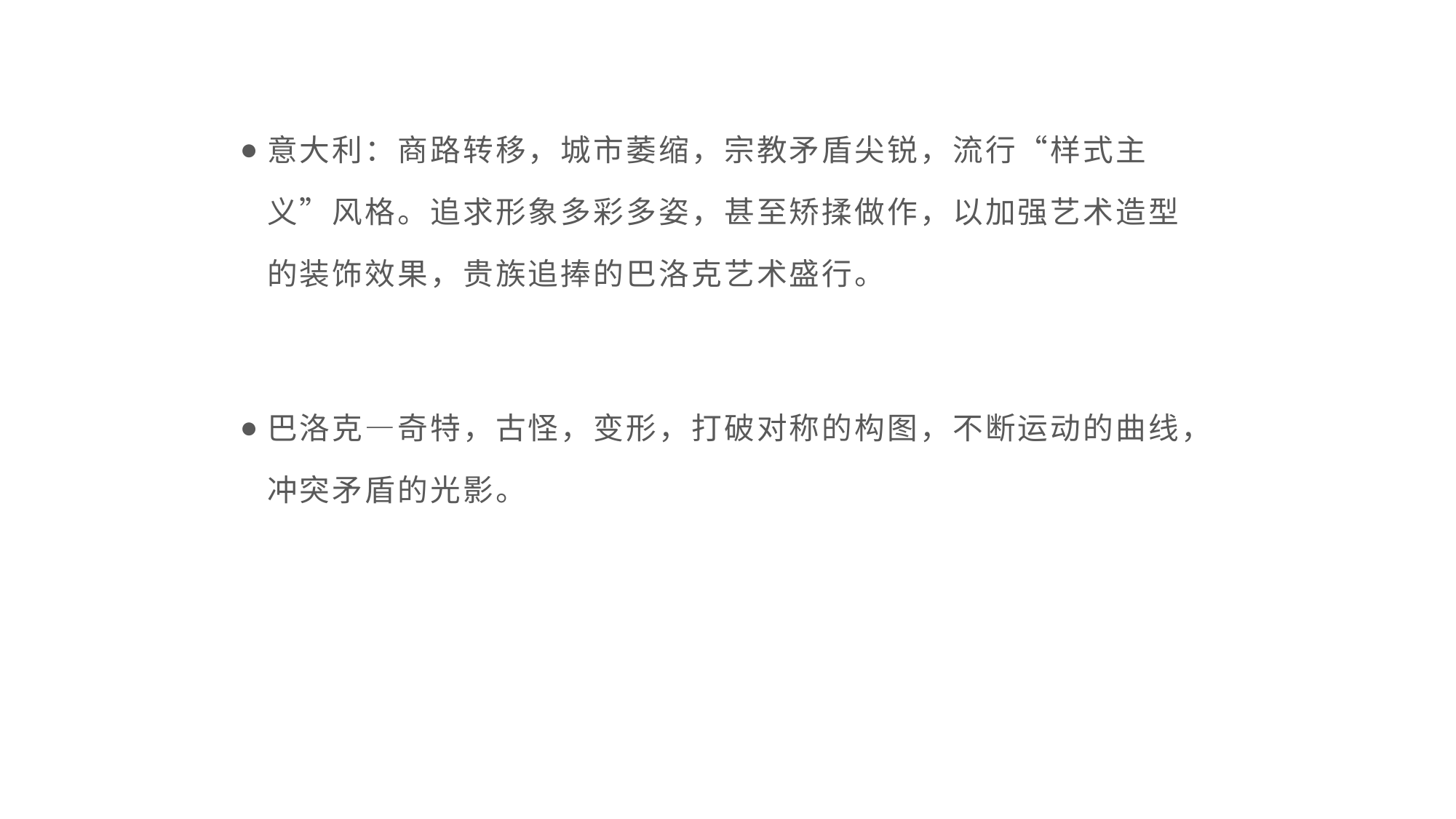

意大利：商路转移，城市萎缩，宗教矛盾尖锐，流行“样式主义”风格。追求形象多彩多姿，甚至矫揉做作，以加强艺术造型的装饰效果，贵族追捧的巴洛克艺术盛行。

巴洛克—奇特，古怪，变形，打破对称的构图，不断运动的曲线，冲突矛盾的光影。